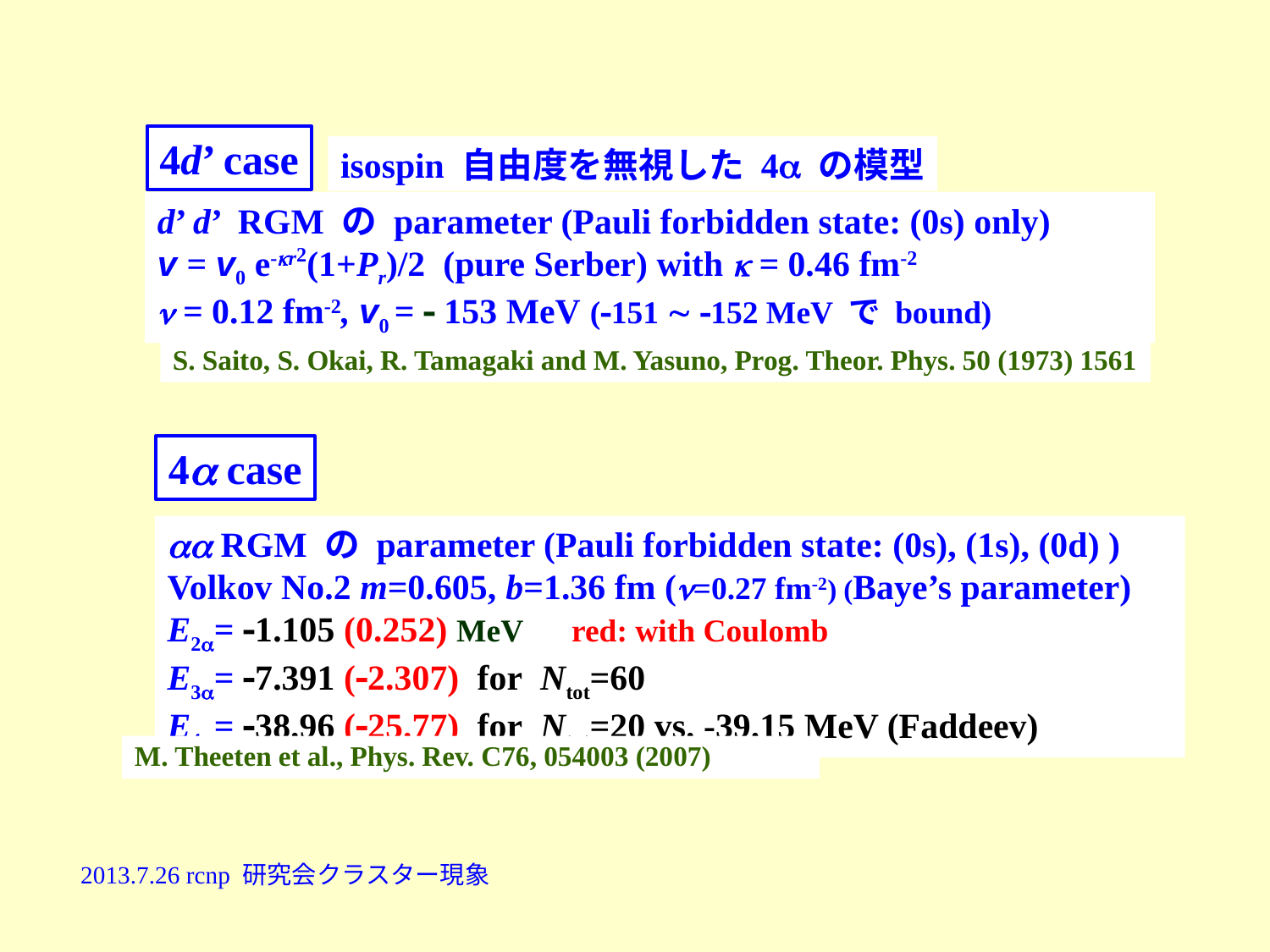

4d’ case
isospin 自由度を無視した 4α の模型
d’ d’  RGM の parameter (Pauli forbidden state: (0s) only)
v = v0 e-κr2(1+Pr)/2  (pure Serber) with κ = 0.46 fm-2
ν = 0.12 fm-2, v0 = − 153 MeV (−151 ∼ −152 MeV で bound)
S. Saito, S. Okai, R. Tamagaki and M. Yasuno, Prog. Theor. Phys. 50 (1973) 1561
4α case
αα RGM の parameter (Pauli forbidden state: (0s), (1s), (0d) )
Volkov No.2 m=0.605, b=1.36 fm (ν=0.27 fm-2) (Baye’s parameter)
E2α= −1.105 (0.252) MeV      red: with Coulomb
E3α= −7.391 (−2.307)  for  Ntot=60
E4α= −38.96 (−25.77)  for  Ntot=20 vs. -39.15 MeV (Faddeev)
M. Theeten et al., Phys. Rev. C76, 054003 (2007)